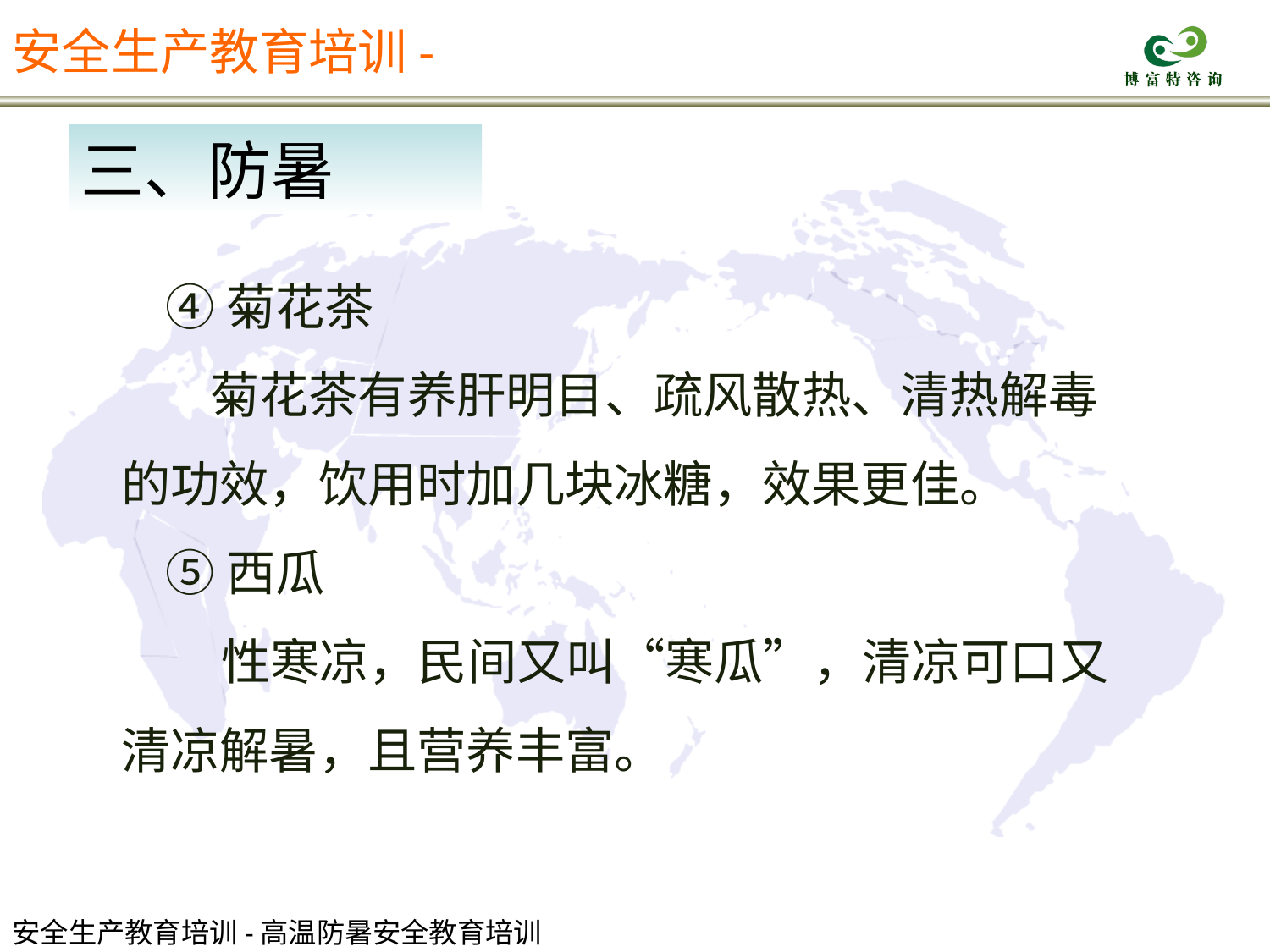

安全生产教育培训-
三、防暑
    ④菊花茶
       菊花茶有养肝明目、疏风散热、清热解毒的功效，饮用时加几块冰糖，效果更佳。
    ⑤西瓜
        性寒凉，民间又叫“寒瓜”，清凉可口又清凉解暑，且营养丰富。

19
安全生产教育培训-高温防暑安全教育培训